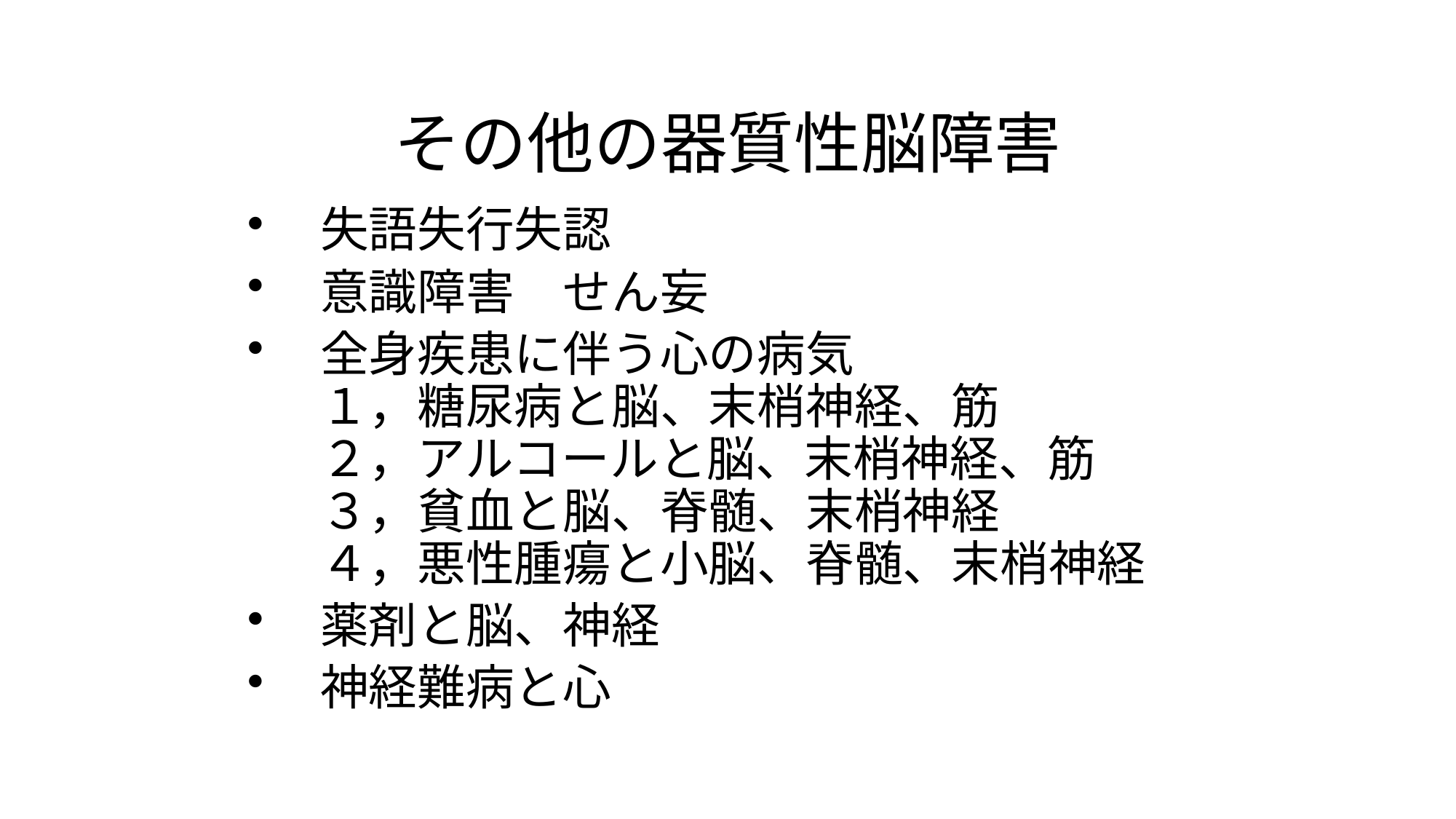

# その他の器質性脳障害
失語失行失認
意識障害　せん妄
全身疾患に伴う心の病気
１，糖尿病と脳、末梢神経、筋
２，アルコールと脳、末梢神経、筋
３，貧血と脳、脊髄、末梢神経
４，悪性腫瘍と小脳、脊髄、末梢神経
薬剤と脳、神経
神経難病と心